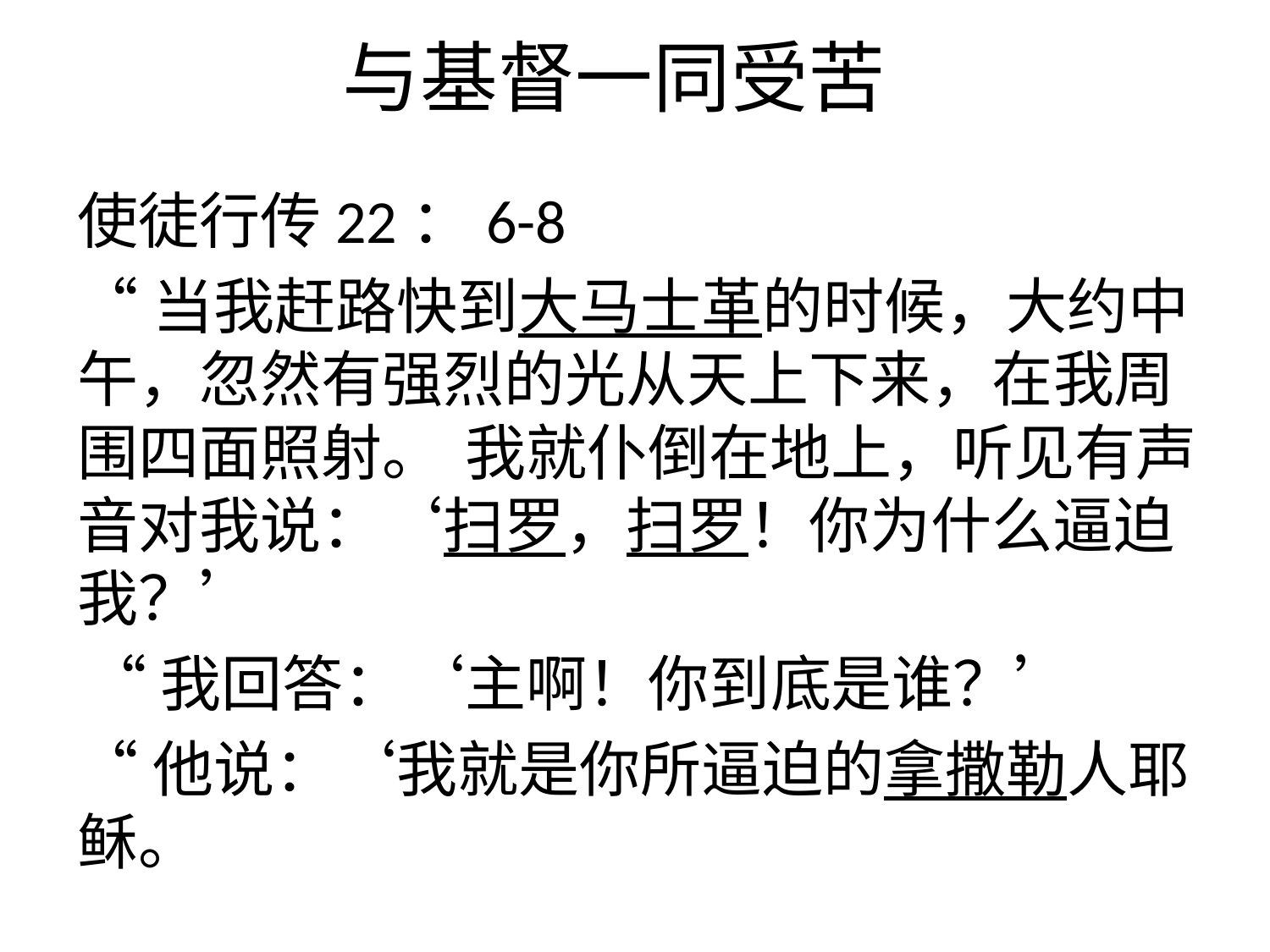

# 与基督一同受苦
使徒行传22：6-8
“当我赶路快到大马士革的时候，大约中午，忽然有强烈的光从天上下来，在我周围四面照射。  我就仆倒在地上，听见有声音对我说：‘扫罗，扫罗！你为什么逼迫我？’
 “我回答：‘主啊！你到底是谁？’
“他说：‘我就是你所逼迫的拿撒勒人耶稣。